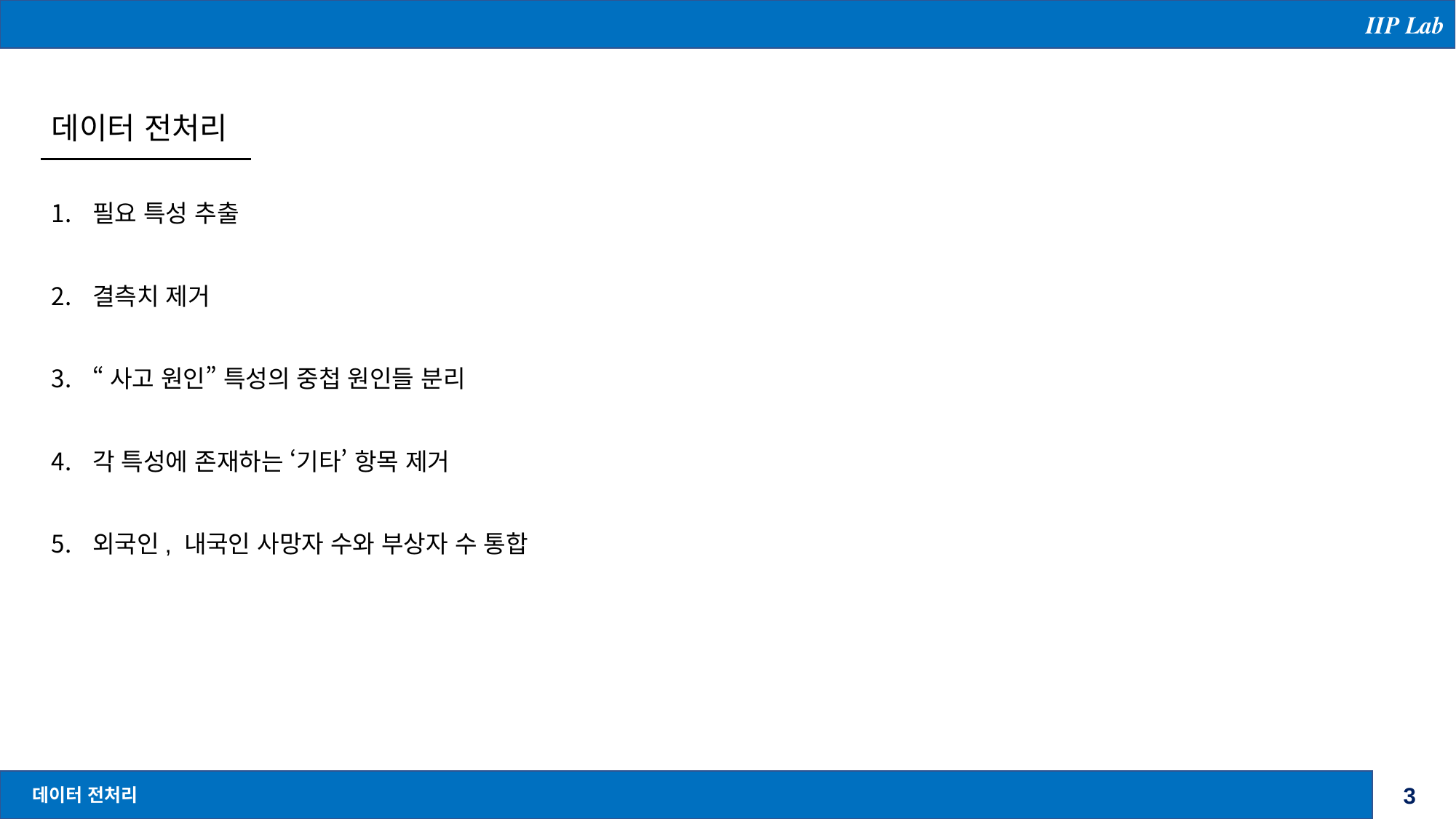

# 데이터 전처리
필요 특성 추출

결측치 제거

“사고 원인” 특성의 중첩 원인들 분리

각 특성에 존재하는 ‘기타’ 항목 제거

외국인, 내국인 사망자 수와 부상자 수 통합

데이터 전처리